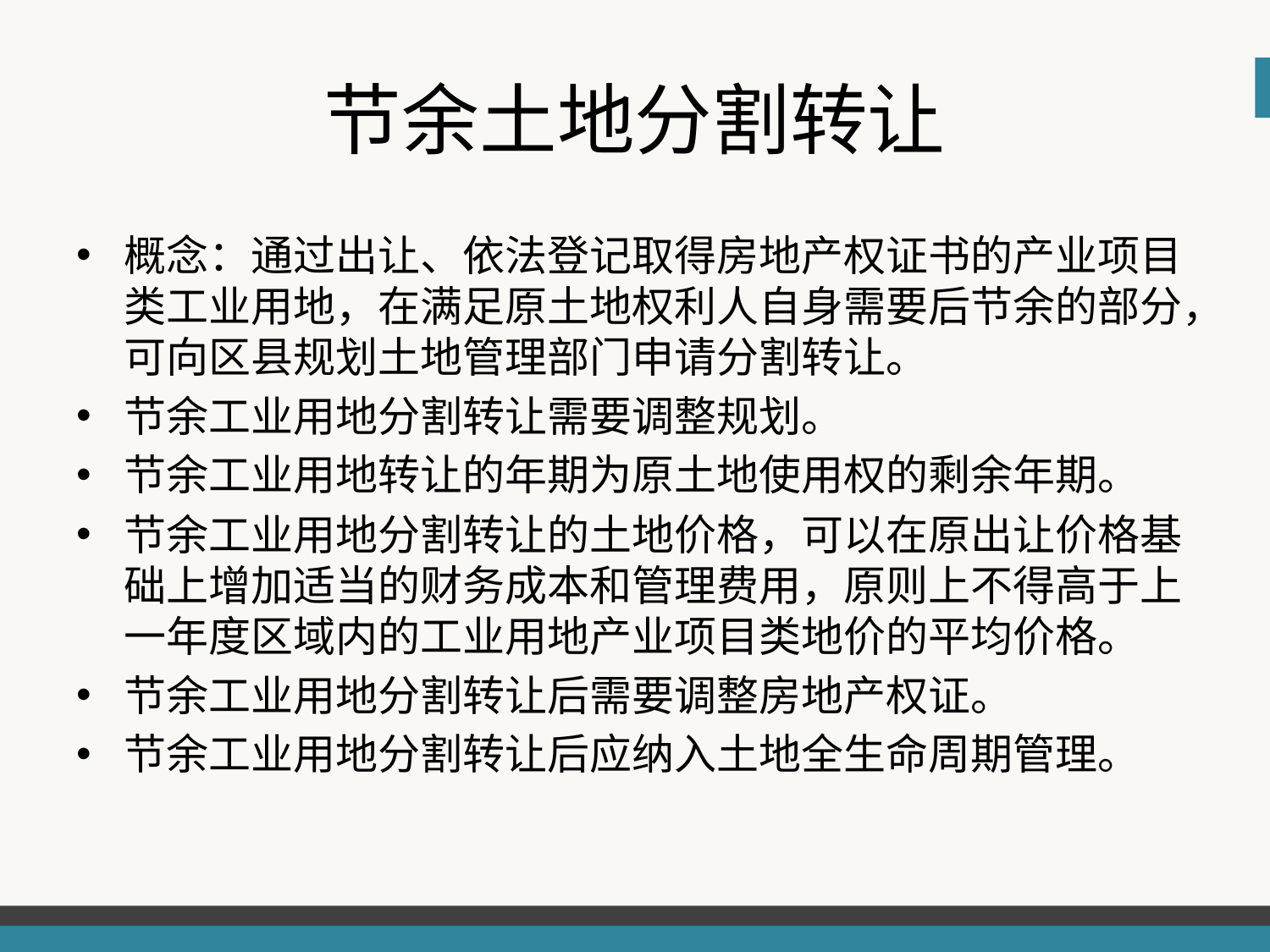

# 节余土地分割转让
概念：通过出让、依法登记取得房地产权证书的产业项目类工业用地，在满足原土地权利人自身需要后节余的部分，可向区县规划土地管理部门申请分割转让。
节余工业用地分割转让需要调整规划。
节余工业用地转让的年期为原土地使用权的剩余年期。
节余工业用地分割转让的土地价格，可以在原出让价格基础上增加适当的财务成本和管理费用，原则上不得高于上一年度区域内的工业用地产业项目类地价的平均价格。
节余工业用地分割转让后需要调整房地产权证。
节余工业用地分割转让后应纳入土地全生命周期管理。